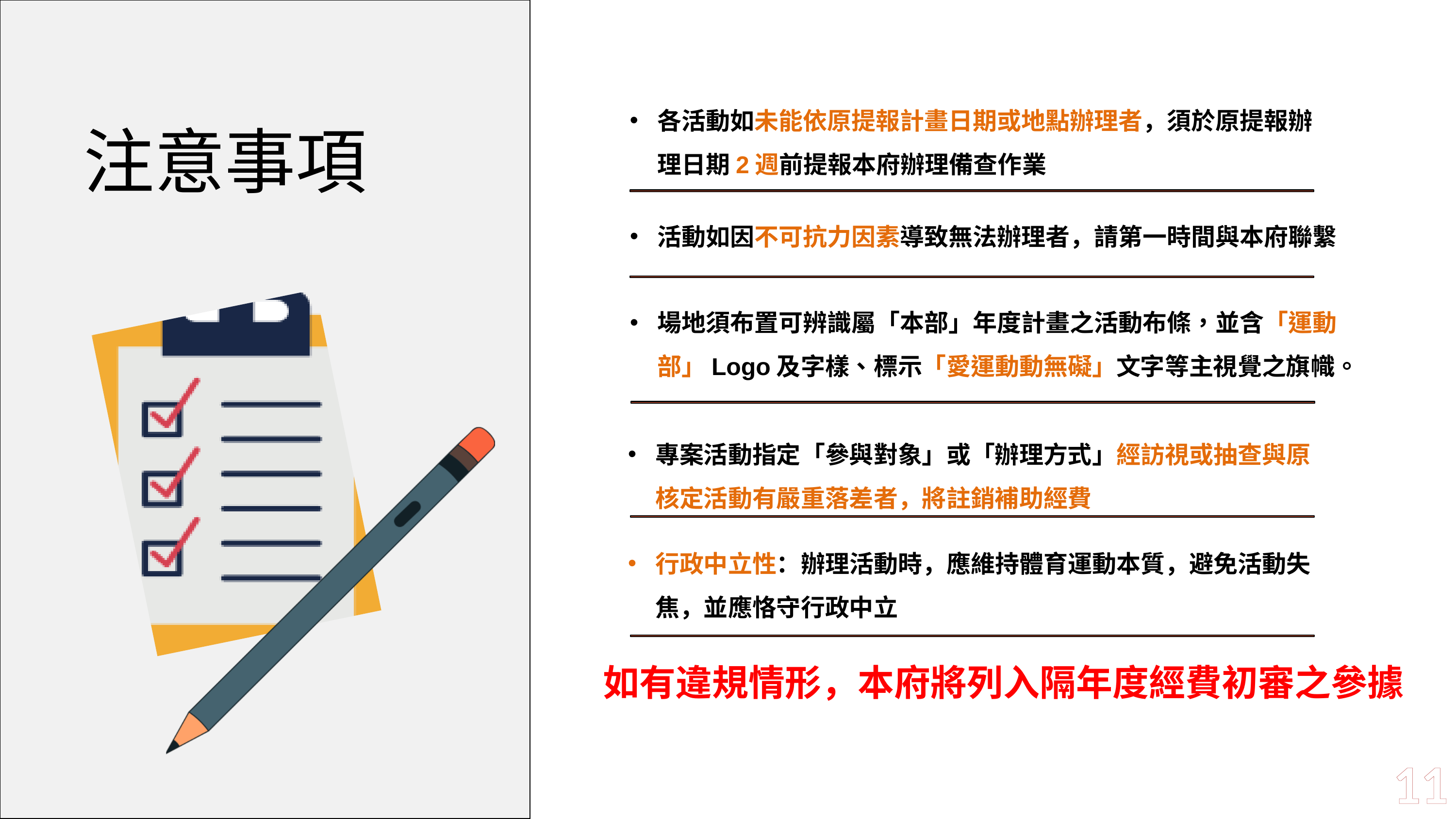

各活動如未能依原提報計畫日期或地點辦理者，須於原提報辦理日期2週前提報本府辦理備查作業
注意事項

活動如因不可抗力因素導致無法辦理者，請第一時間與本府聯繫

場地須布置可辨識屬「本部」年度計畫之活動布條，並含「運動部」Logo及字樣、標示「愛運動動無礙」文字等主視覺之旗幟。

專案活動指定「參與對象」或「辦理方式」經訪視或抽查與原 核定活動有嚴重落差者，將註銷補助經費

行政中立性：辦理活動時，應維持體育運動本質，避免活動失焦，並應恪守行政中立

如有違規情形，本府將列入隔年度經費初審之參據
11